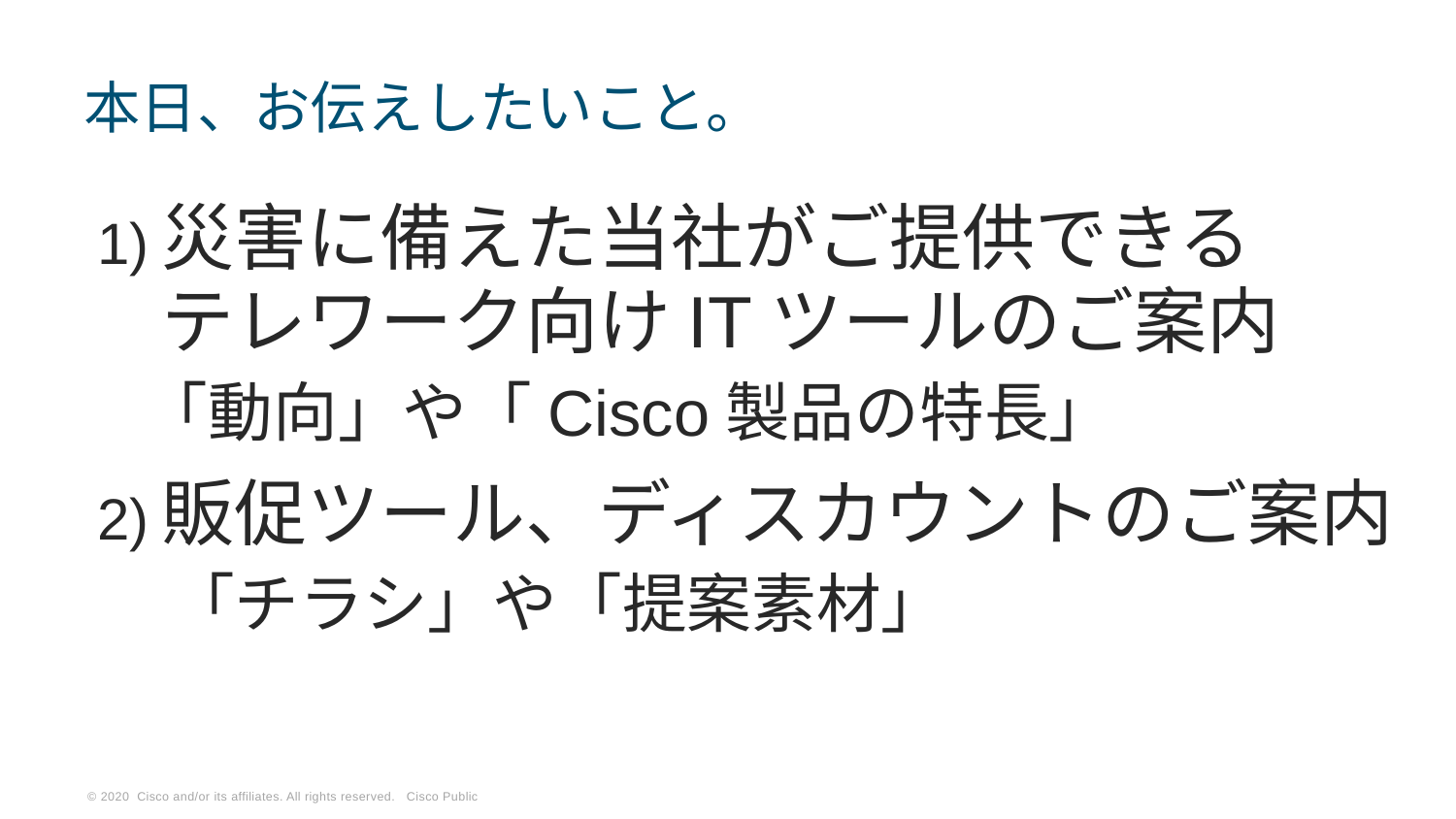

# 本日、お伝えしたいこと。
災害に備えた当社がご提供できる
テレワーク向けITツールのご案内
「動向」や「Cisco製品の特長」
販促ツール、ディスカウントのご案内
「チラシ」や「提案素材」